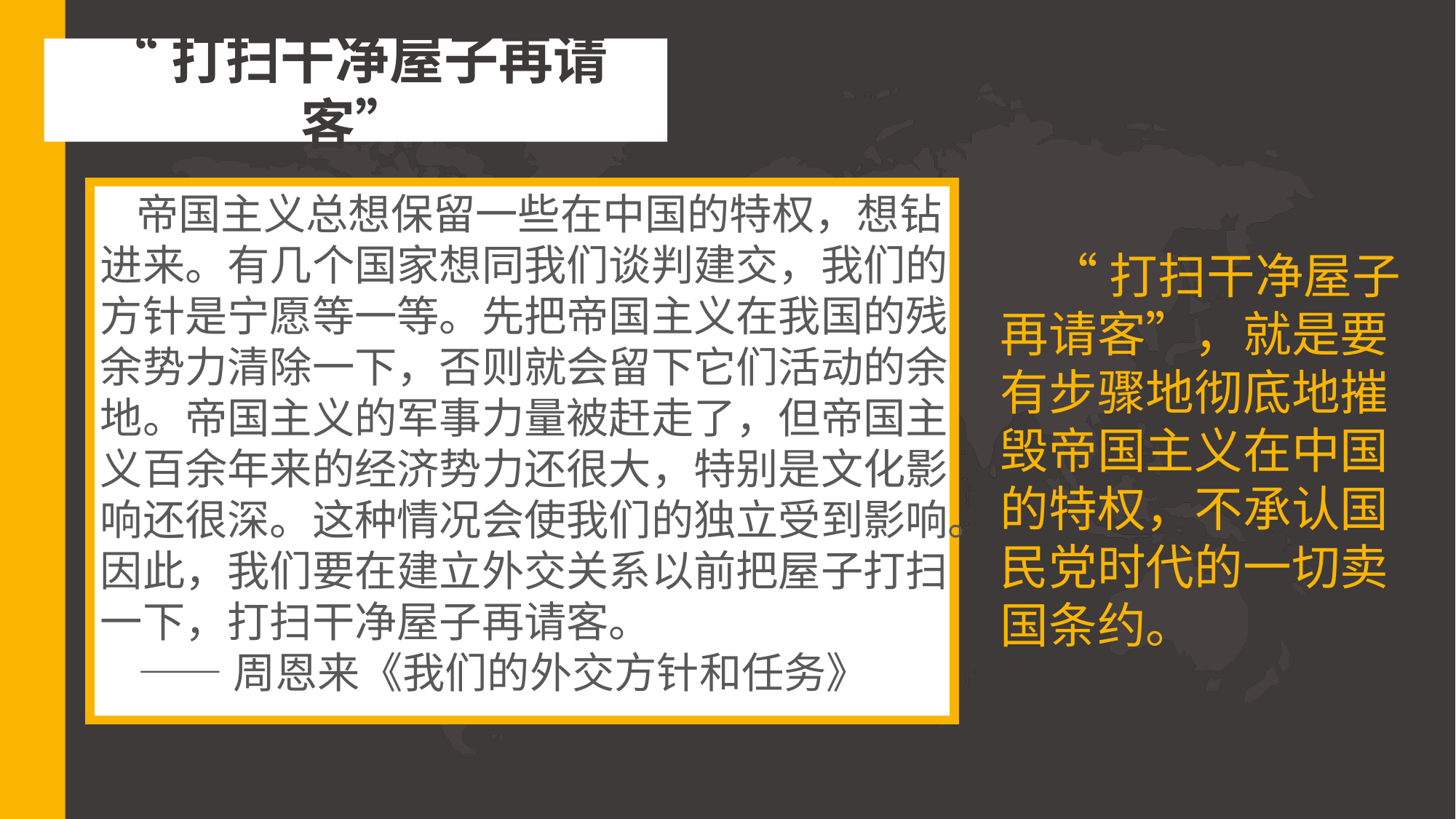

“打扫干净屋子再请客”

    帝国主义总想保留一些在中国的特权，想钻进来。有几个国家想同我们谈判建交，我们的方针是宁愿等一等。先把帝国主义在我国的残余势力清除一下，否则就会留下它们活动的余地。帝国主义的军事力量被赶走了，但帝国主义百余年来的经济势力还很大，特别是文化影响还很深。这种情况会使我们的独立受到影响。因此，我们要在建立外交关系以前把屋子打扫一下，打扫干净屋子再请客。
    ——周恩来《我们的外交方针和任务》
      “打扫干净屋子再请客”，就是要有步骤地彻底地摧毁帝国主义在中国的特权，不承认国民党时代的一切卖国条约。